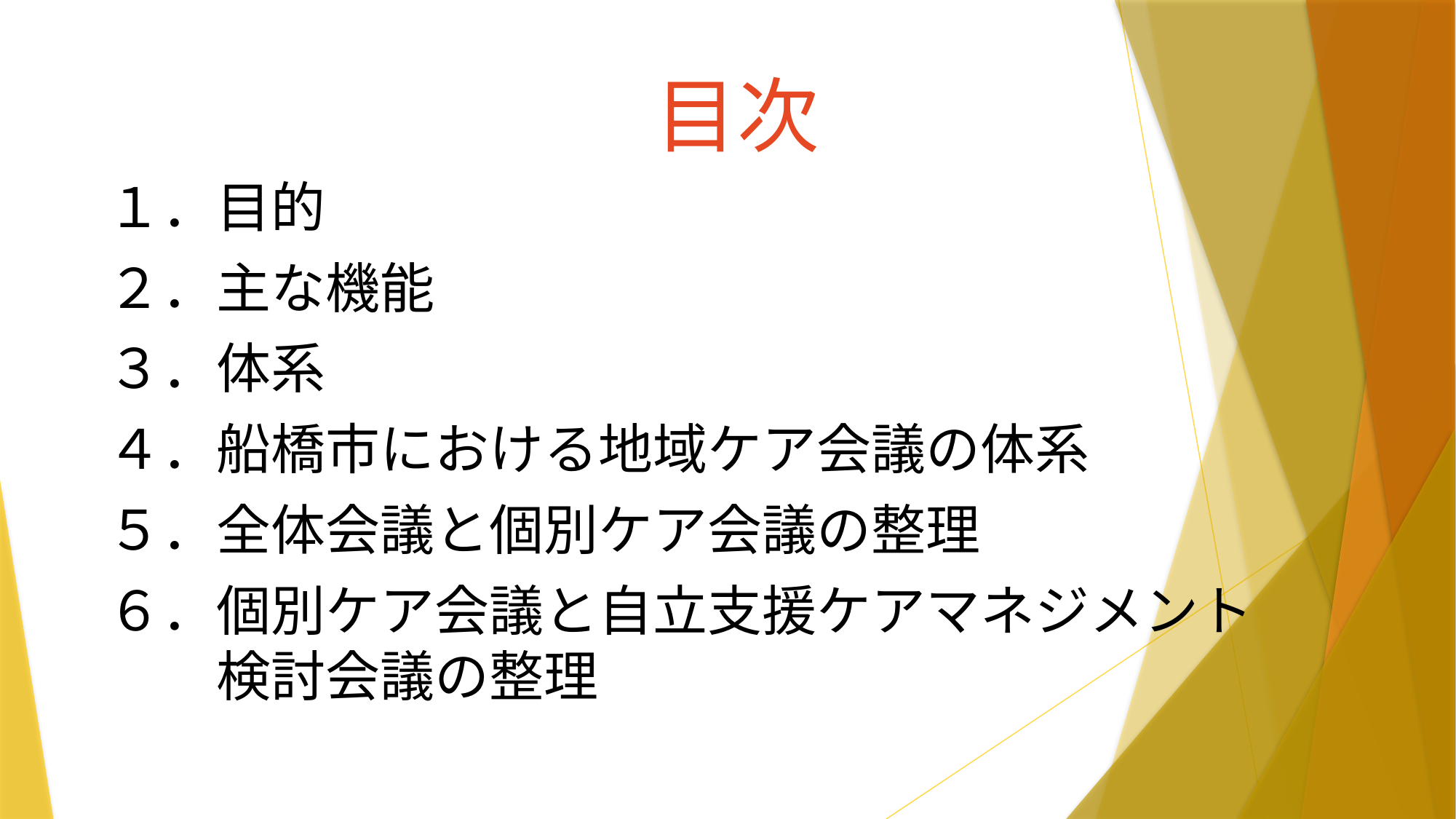

# 目次
１．目的
２．主な機能
３．体系
４．船橋市における地域ケア会議の体系
５．全体会議と個別ケア会議の整理
６．個別ケア会議と自立支援ケアマネジメント
　　検討会議の整理